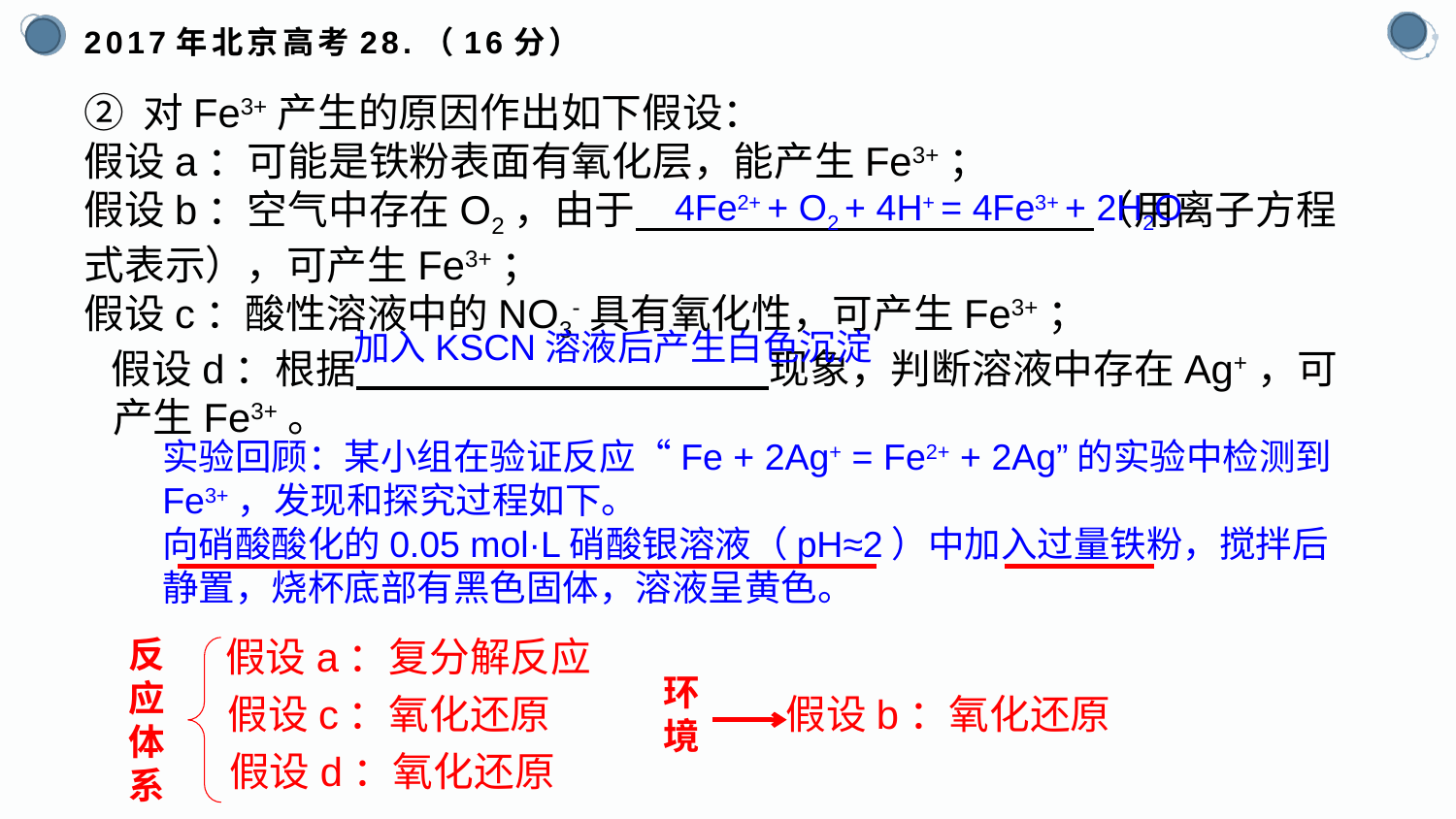

# 2017年北京高考28.（16分）
② 对Fe3+产生的原因作出如下假设：
假设a：可能是铁粉表面有氧化层，能产生Fe3+；
假设b：空气中存在O2，由于                                                   （用离子方程式表示），可产生Fe3+；
假设c：酸性溶液中的NO3-具有氧化性，可产生Fe3+；
  假设d：根据                                              现象，判断溶液中存在Ag+，可产生Fe3+。

 4Fe2+ + O2 + 4H+ = 4Fe3+ + 2H2O
加入KSCN溶液后产生白色沉淀
实验回顾：某小组在验证反应“Fe + 2Ag+ = Fe2+ + 2Ag”的实验中检测到Fe3+，发现和探究过程如下。
向硝酸酸化的0.05 mol·L硝酸银溶液（pH≈2）中加入过量铁粉，搅拌后静置，烧杯底部有黑色固体，溶液呈黄色。
反应体系
假设a：复分解反应

环境
假设c：氧化还原
假设b：氧化还原
假设d：氧化还原